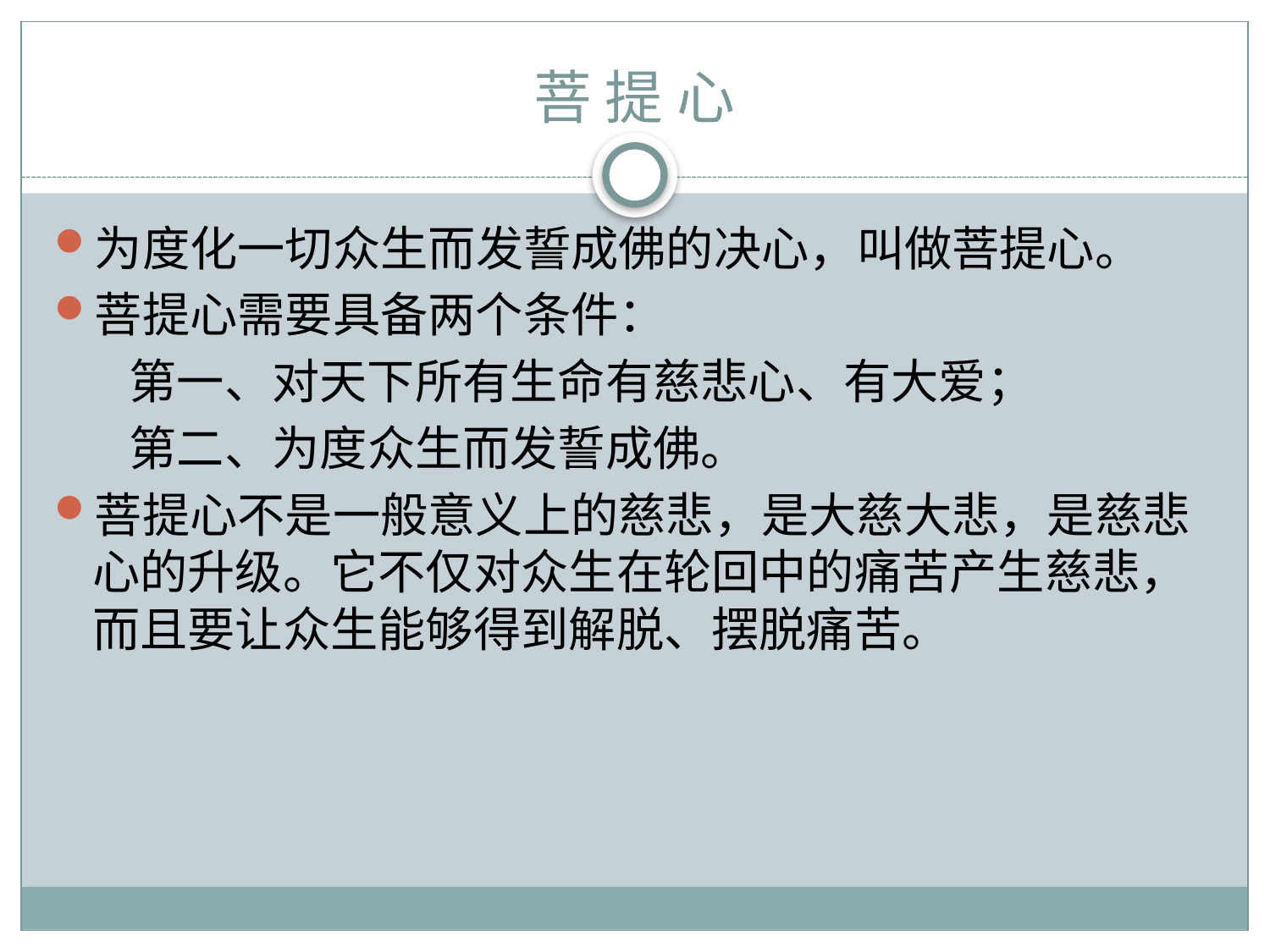

# 菩 提 心
为度化一切众生而发誓成佛的决心，叫做菩提心。
菩提心需要具备两个条件：
      第一、对天下所有生命有慈悲心、有大爱；
      第二、为度众生而发誓成佛。
菩提心不是一般意义上的慈悲，是大慈大悲，是慈悲心的升级。它不仅对众生在轮回中的痛苦产生慈悲，而且要让众生能够得到解脱、摆脱痛苦。